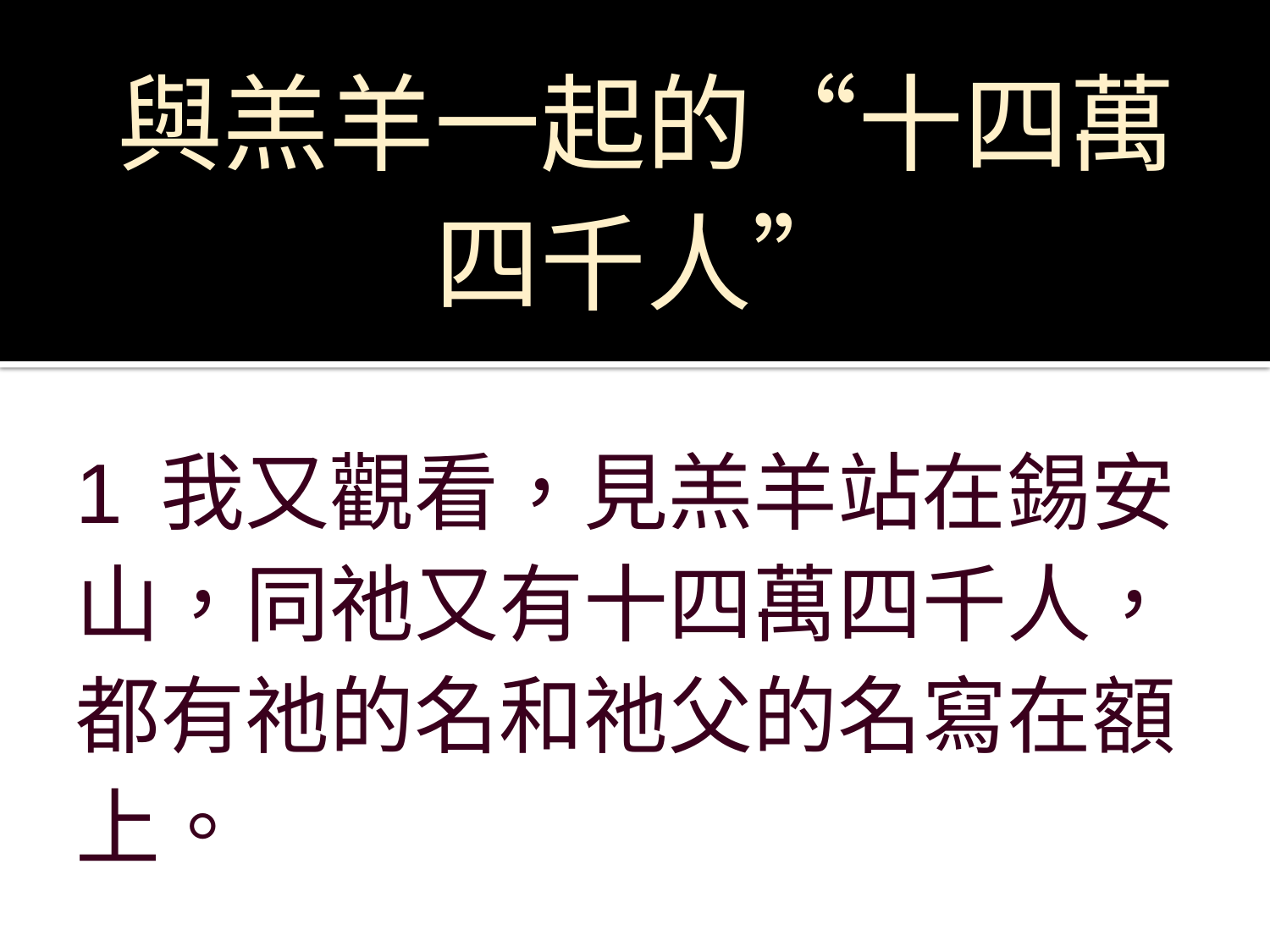

# 與羔羊一起的“十四萬四千人”
1 我又觀看，見羔羊站在錫安山，同祂又有十四萬四千人，都有祂的名和祂父的名寫在額上。